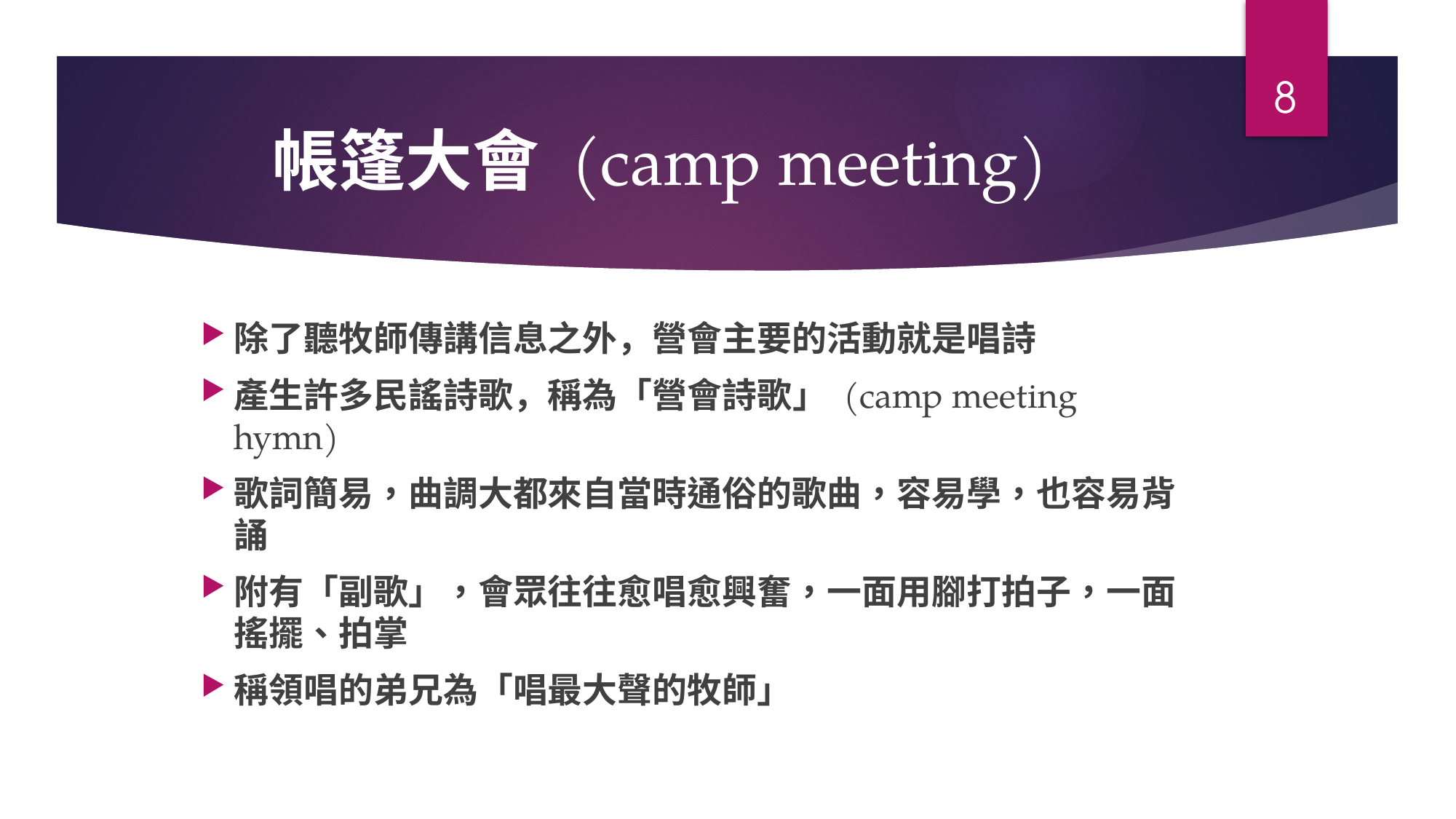

8
# 帳篷大會 (camp meeting)
除了聽牧師傳講信息之外，營會主要的活動就是唱詩
產生許多民謠詩歌，稱為「營會詩歌」 (camp meeting hymn)
歌詞簡易，曲調大都來自當時通俗的歌曲，容易學，也容易背誦
附有「副歌」，會眾往往愈唱愈興奮，一面用腳打拍子，一面搖擺、拍掌
稱領唱的弟兄為「唱最大聲的牧師」